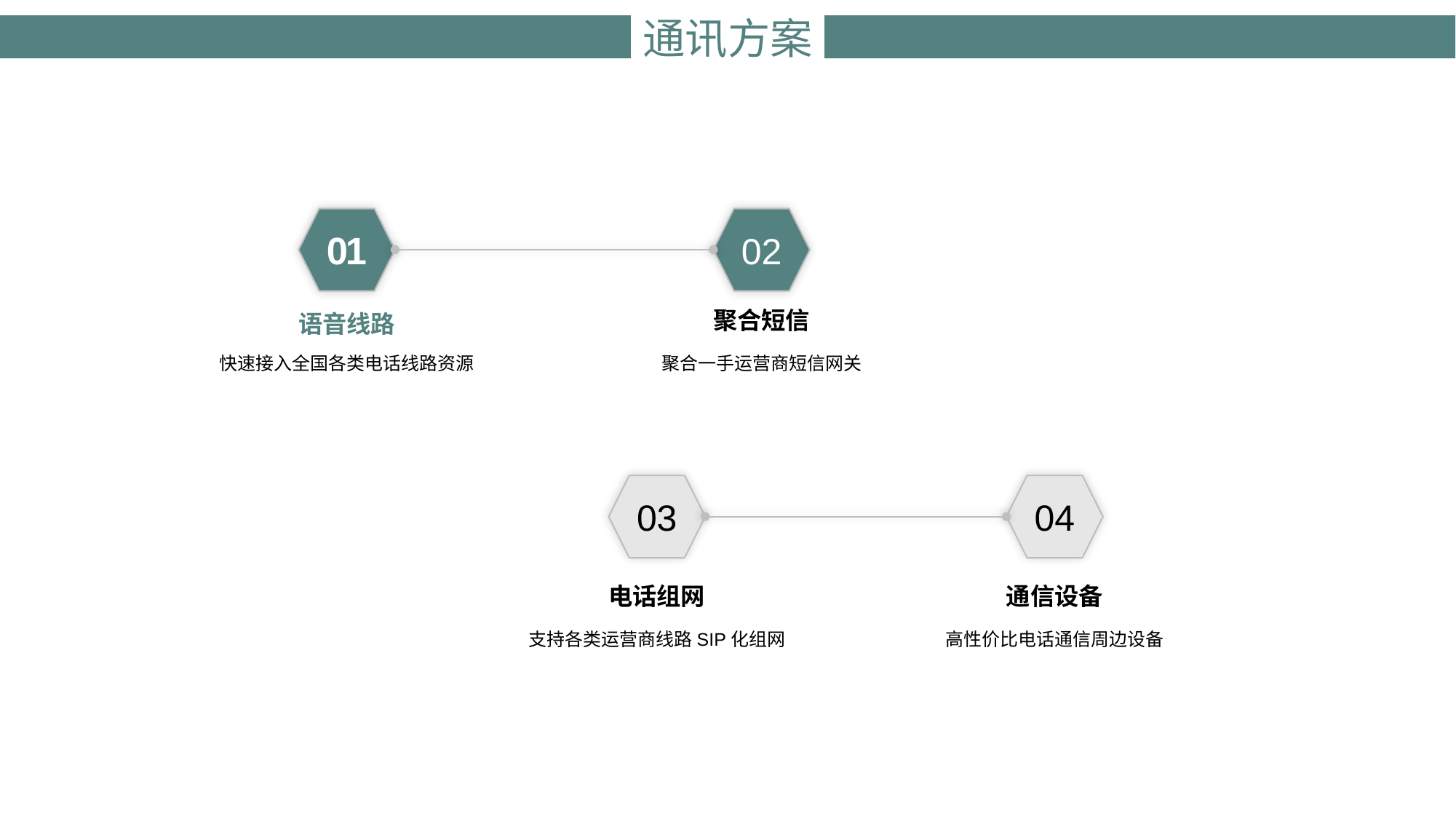

# 通讯方案
01
语音线路
快速接入全国各类电话线路资源
02
聚合短信
聚合一手运营商短信网关
03
电话组网
支持各类运营商线路SIP化组网
04
通信设备
高性价比电话通信周边设备